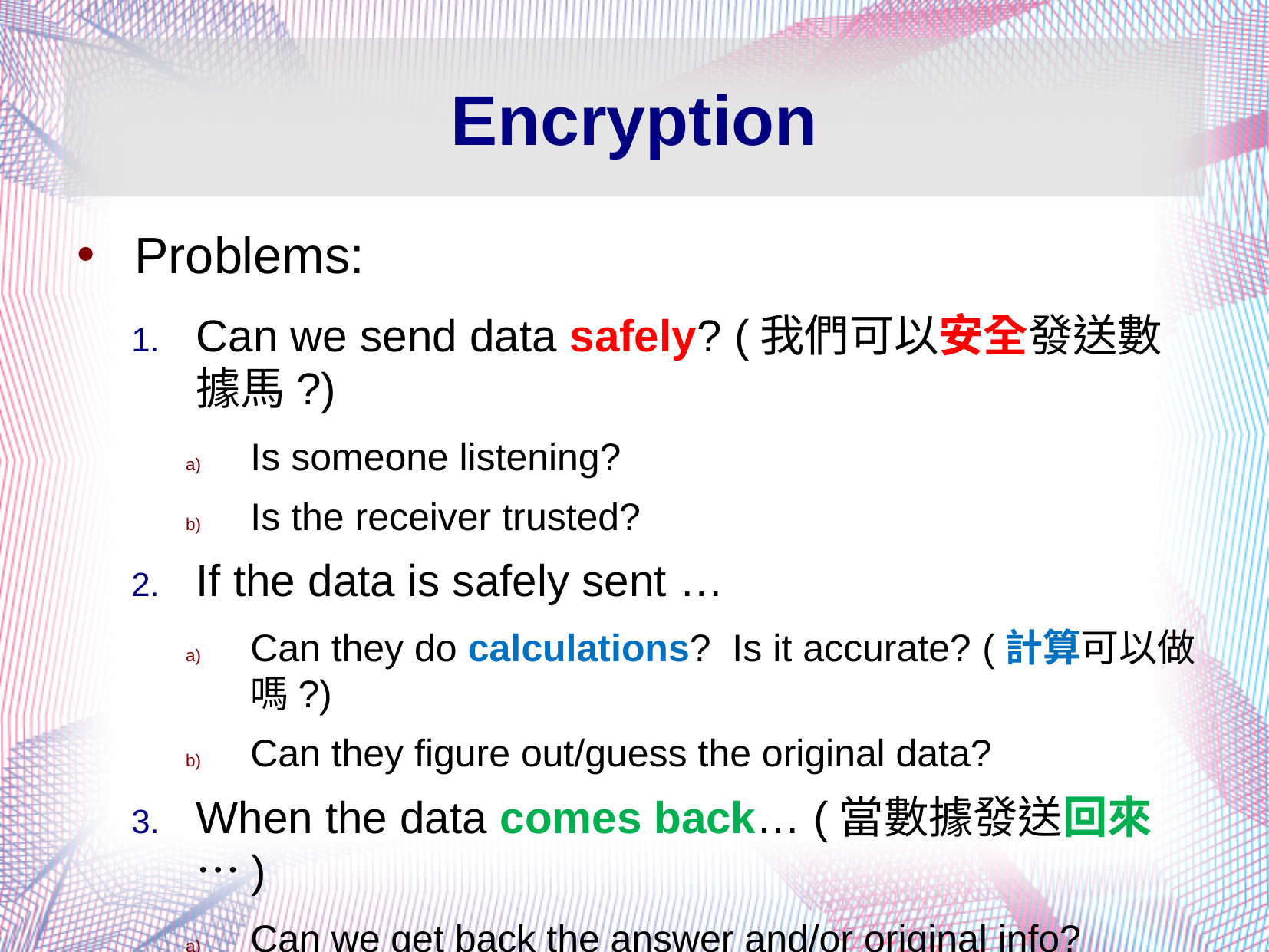

# Encryption
Problems:
Can we send data safely? (我們可以安全發送數據馬?)
Is someone listening?
Is the receiver trusted?
If the data is safely sent …
Can they do calculations?  Is it accurate? (計算可以做嗎?)
Can they figure out/guess the original data?
When the data comes back… (當數據發送回來…)
Can we get back the answer and/or original info?
Is it the same  as if we did it ourselves? Is it really faster?